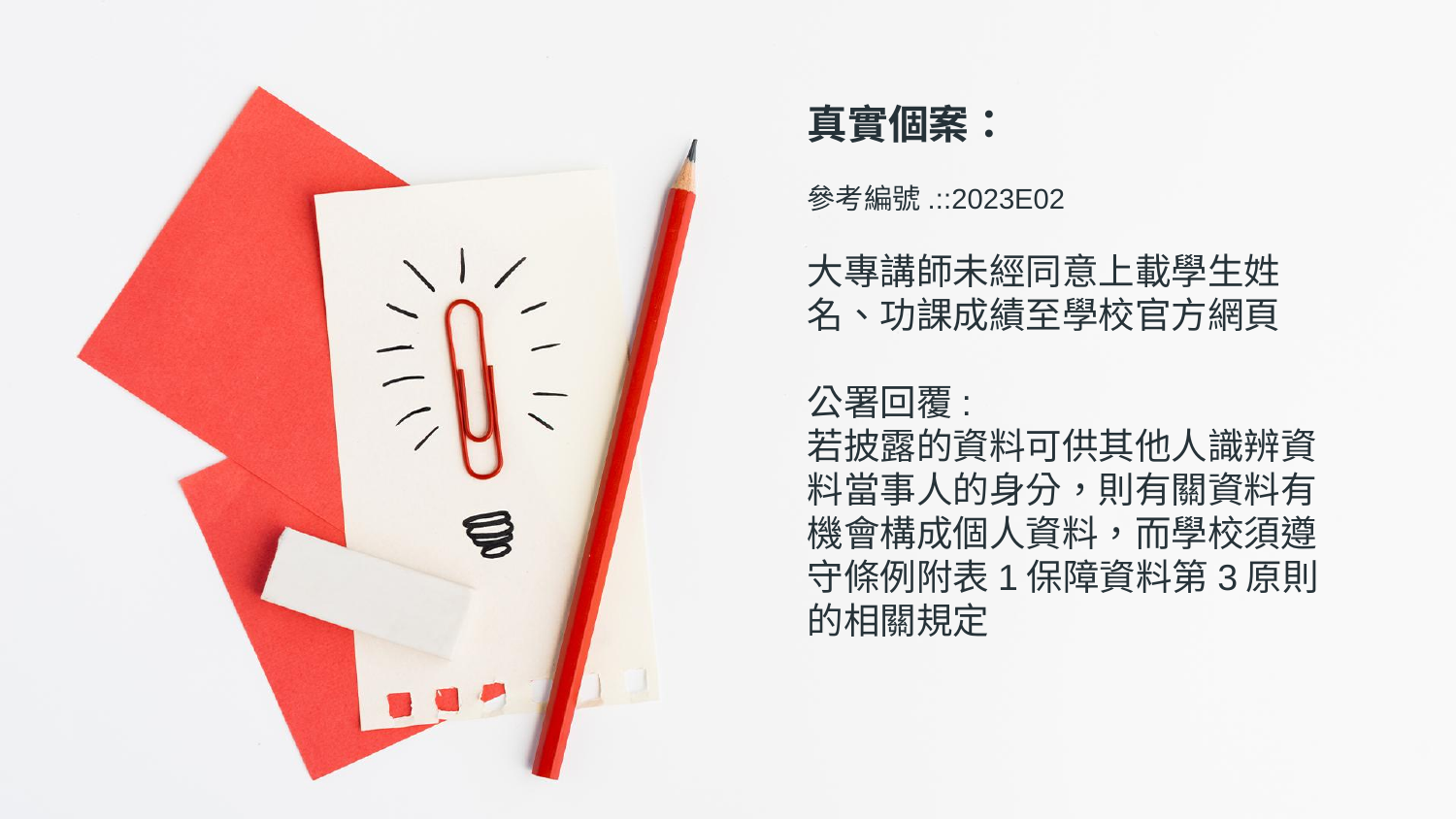

# 真實個案： 參考編號.::2023E02 大專講師未經同意上載學生姓名、功課成績至學校官方網頁 公署回覆: 若披露的資料可供其他人識辨資料當事人的身分，則有關資料有機會構成個人資料，而學校須遵守條例附表1保障資料第3原則的相關規定